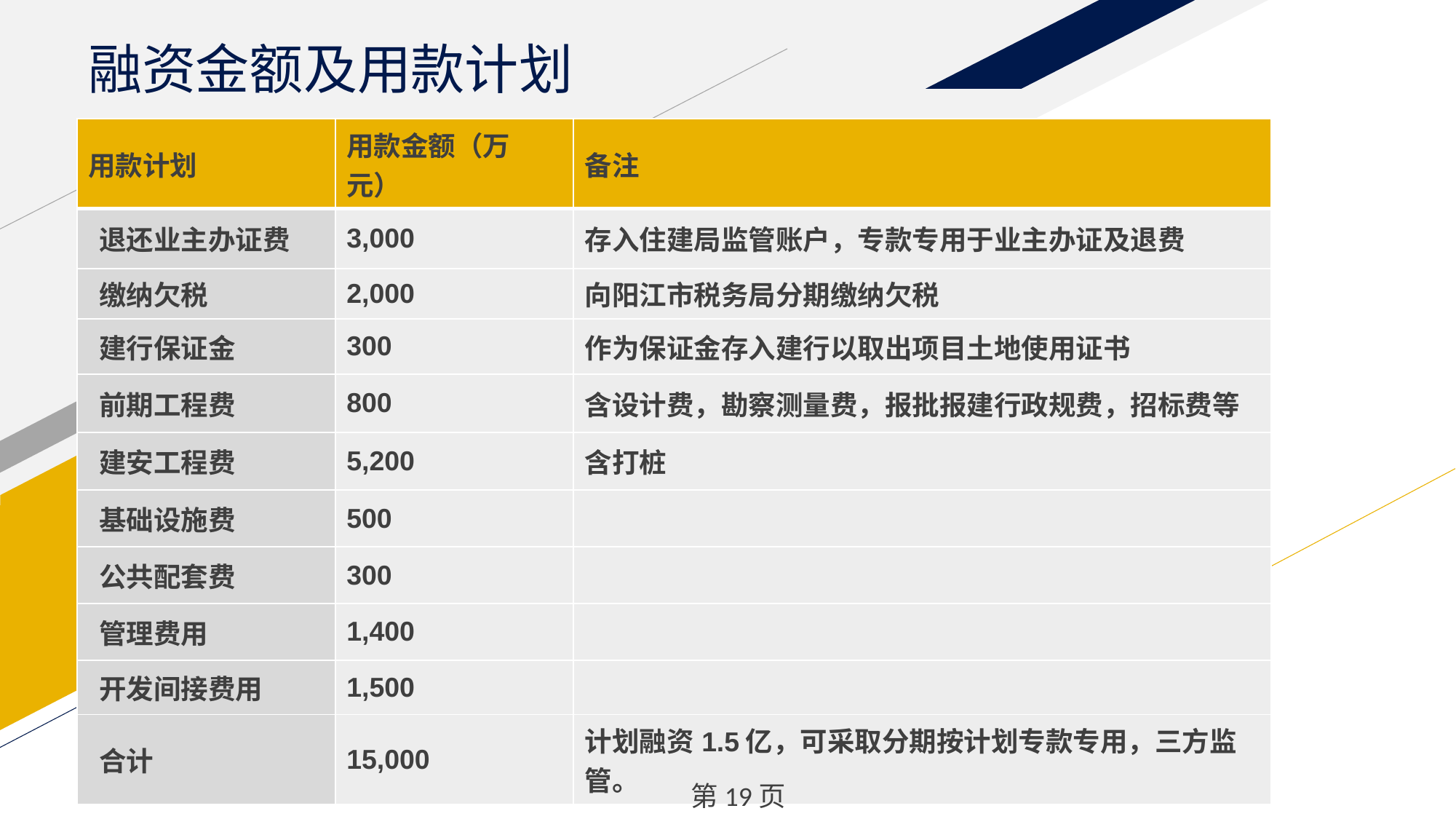

# 融资金额及用款计划

| 用款计划 | 用款金额（万元） | 备注 |
| --- | --- | --- |
| 退还业主办证费 | 3,000 | 存入住建局监管账户，专款专用于业主办证及退费 |
| 缴纳欠税 | 2,000 | 向阳江市税务局分期缴纳欠税 |
| 建行保证金 | 300 | 作为保证金存入建行以取出项目土地使用证书 |
| 前期工程费 | 800 | 含设计费，勘察测量费，报批报建行政规费，招标费等 |
| 建安工程费 | 5,200 | 含打桩 |
| 基础设施费 | 500 |  |
| 公共配套费 | 300 |  |
| 管理费用 | 1,400 |  |
| 开发间接费用 | 1,500 |  |
| 合计 | 15,000 | 计划融资1.5亿，可采取分期按计划专款专用，三方监管。 |
                  第19页